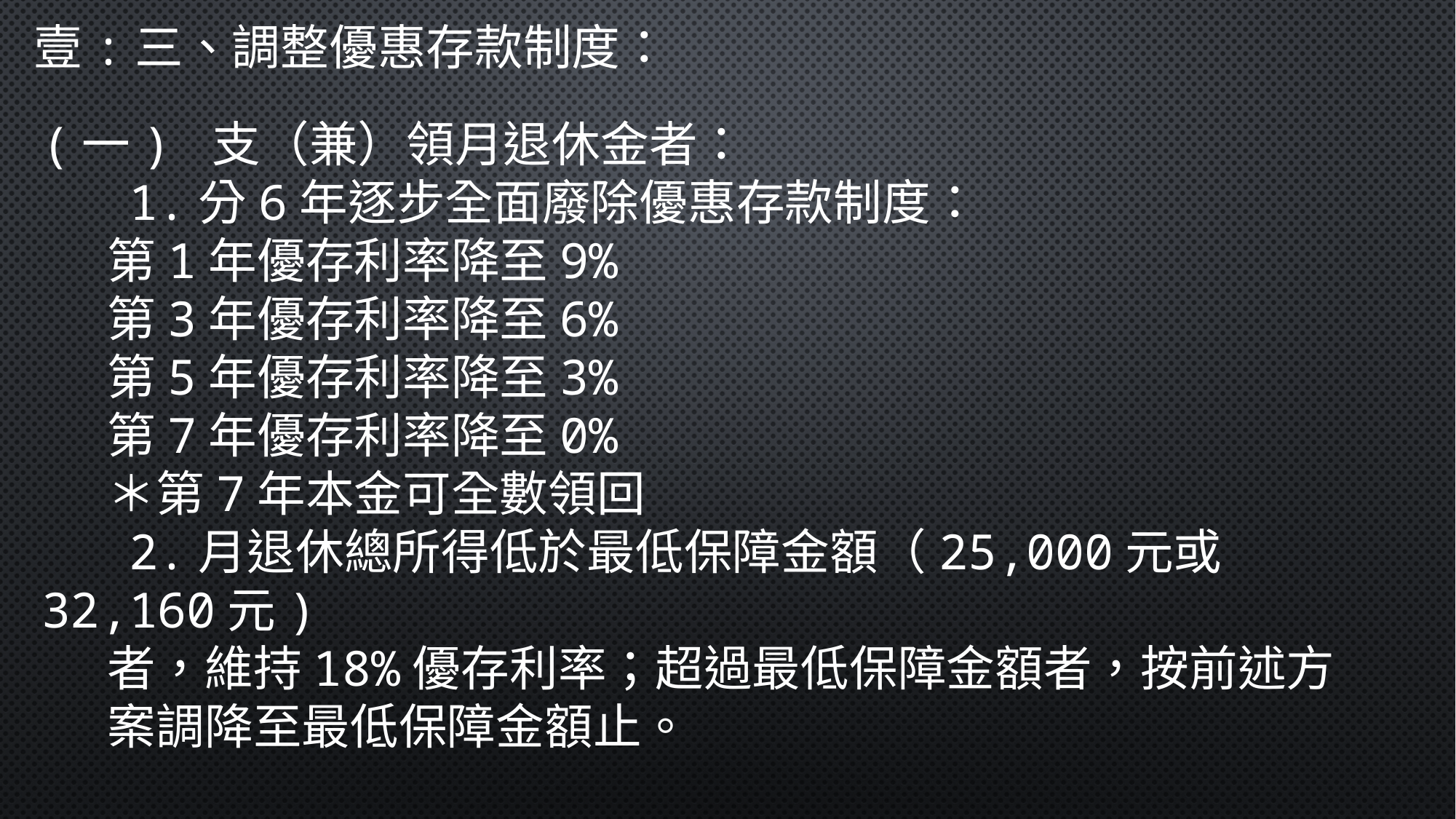

壹:三、調整優惠存款制度：

(一) 支（兼）領月退休金者：
   1.分6年逐步全面廢除優惠存款制度：
     第1年優存利率降至9%
     第3年優存利率降至6%
     第5年優存利率降至3%
     第7年優存利率降至0%
     ＊第7年本金可全數領回
   2.月退休總所得低於最低保障金額（25,000元或32,160元)
     者，維持18%優存利率；超過最低保障金額者，按前述方
     案調降至最低保障金額止。